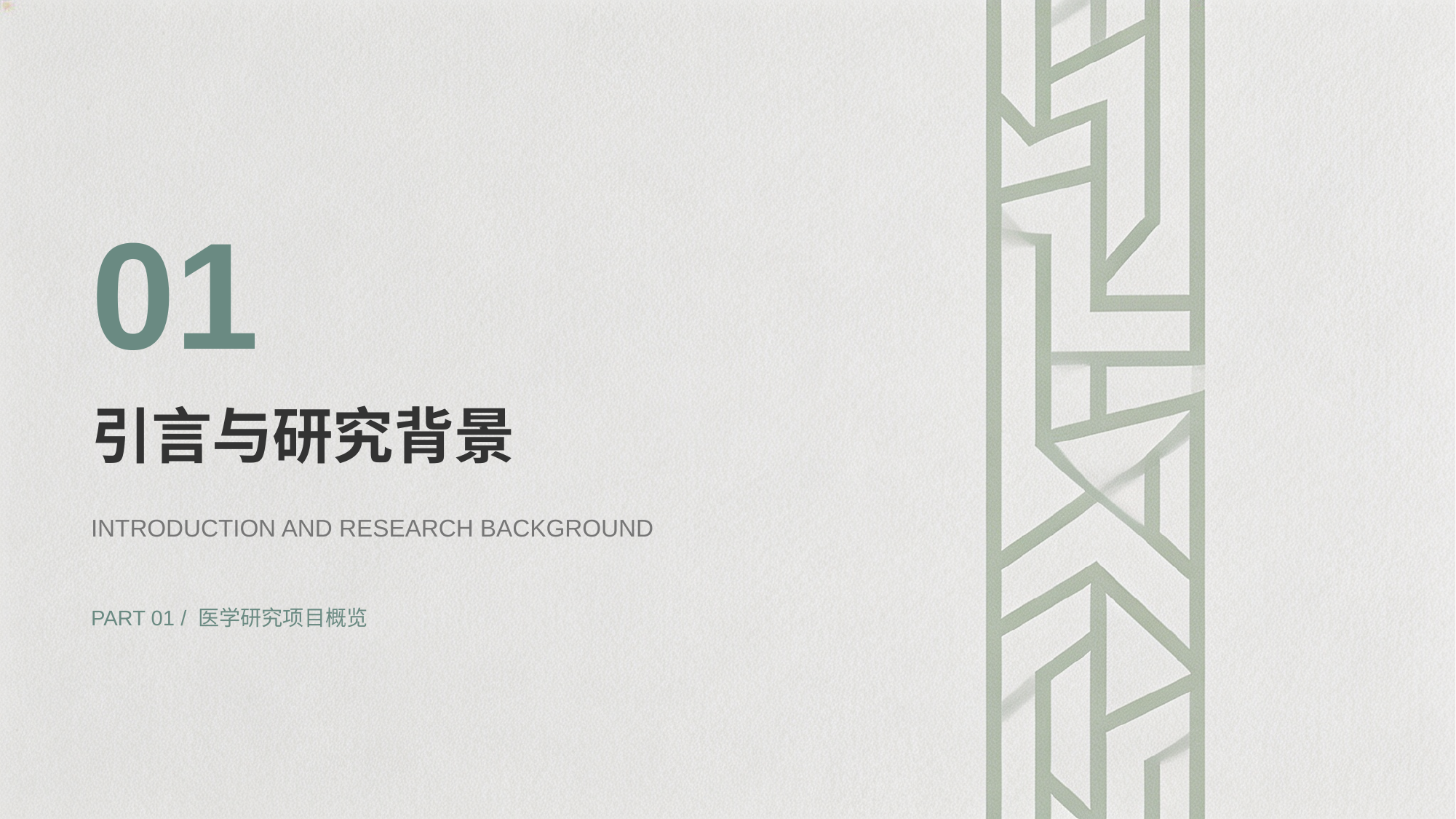

01
引言与研究背景
INTRODUCTION AND RESEARCH BACKGROUND
PART 01 / 医学研究项目概览